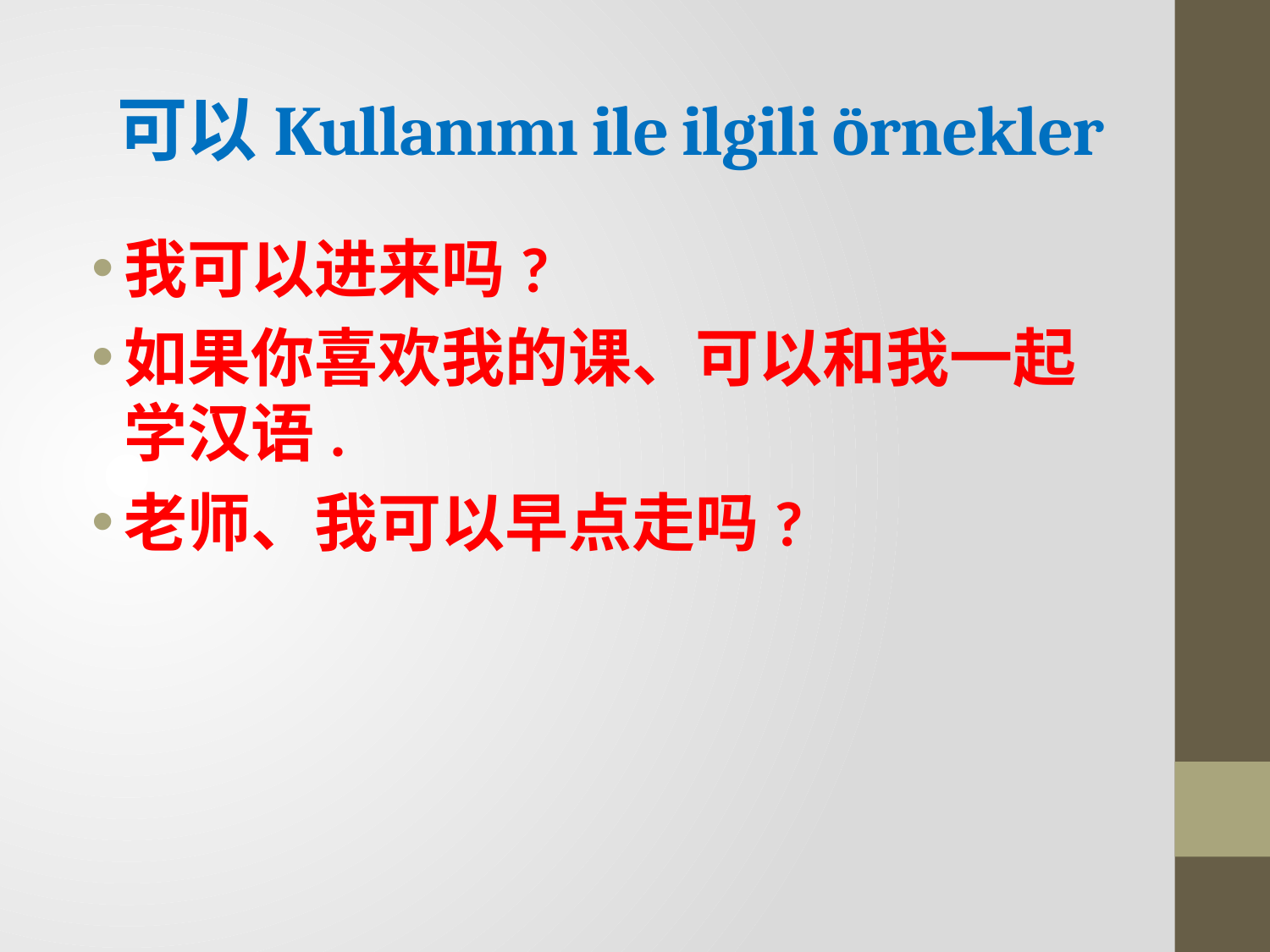

# 可以Kullanımı ile ilgili örnekler
我可以进来吗?
如果你喜欢我的课、可以和我一起学汉语.
老师、我可以早点走吗?